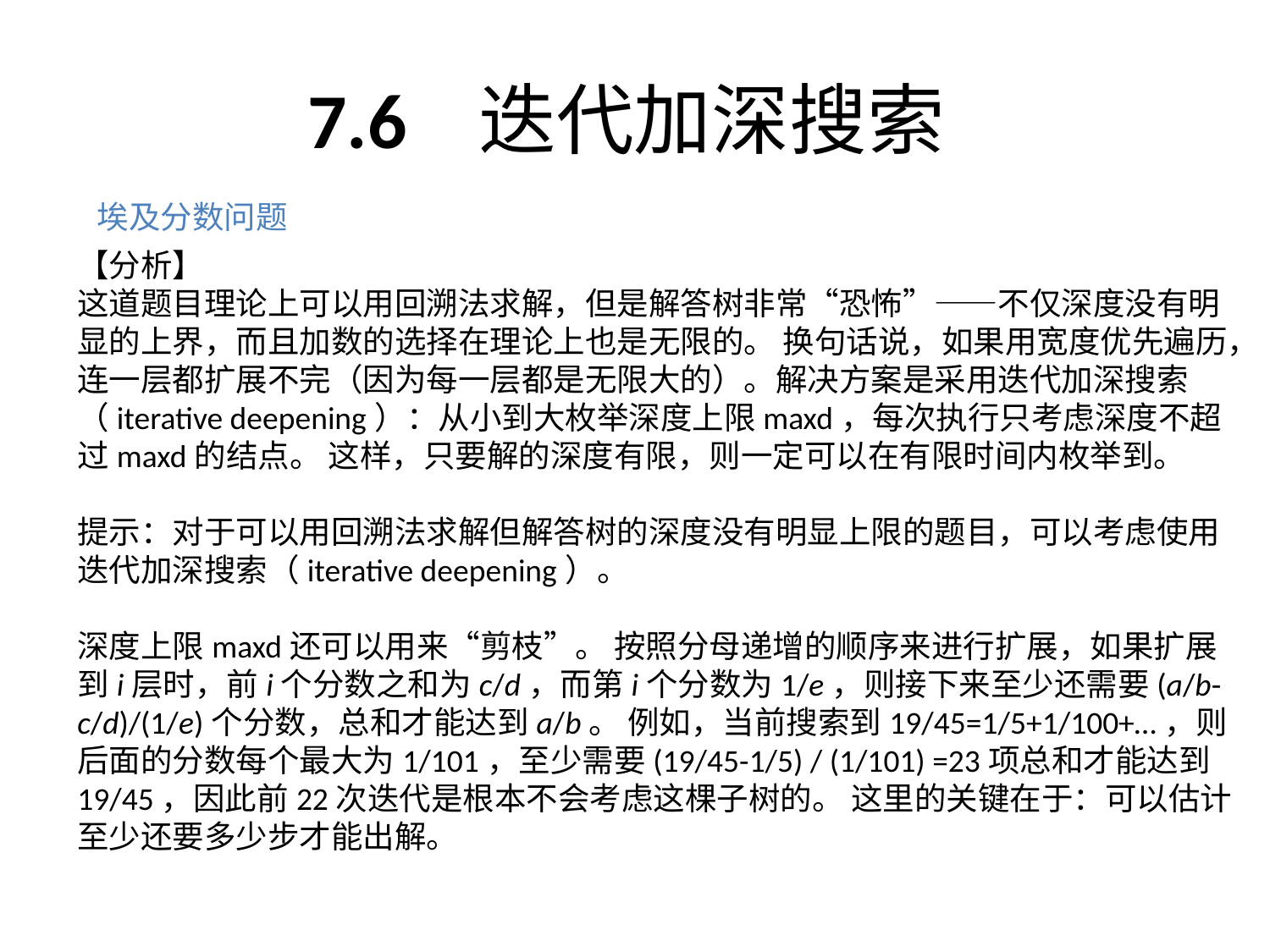

# 7.6   迭代加深搜索
埃及分数问题
【分析】
这道题目理论上可以用回溯法求解，但是解答树非常“恐怖”——不仅深度没有明显的上界，而且加数的选择在理论上也是无限的。 换句话说，如果用宽度优先遍历，连一层都扩展不完（因为每一层都是无限大的）。解决方案是采用迭代加深搜索（iterative deepening）：从小到大枚举深度上限maxd，每次执行只考虑深度不超过maxd的结点。 这样，只要解的深度有限，则一定可以在有限时间内枚举到。
提示：对于可以用回溯法求解但解答树的深度没有明显上限的题目，可以考虑使用迭代加深搜索（iterative deepening）。
深度上限maxd还可以用来“剪枝”。 按照分母递增的顺序来进行扩展，如果扩展到i层时，前i个分数之和为c/d，而第i个分数为1/e，则接下来至少还需要(a/b-c/d)/(1/e)个分数，总和才能达到a/b。 例如，当前搜索到19/45=1/5+1/100+…，则后面的分数每个最大为1/101，至少需要(19/45-1/5) / (1/101) =23项总和才能达到19/45，因此前22次迭代是根本不会考虑这棵子树的。 这里的关键在于：可以估计至少还要多少步才能出解。